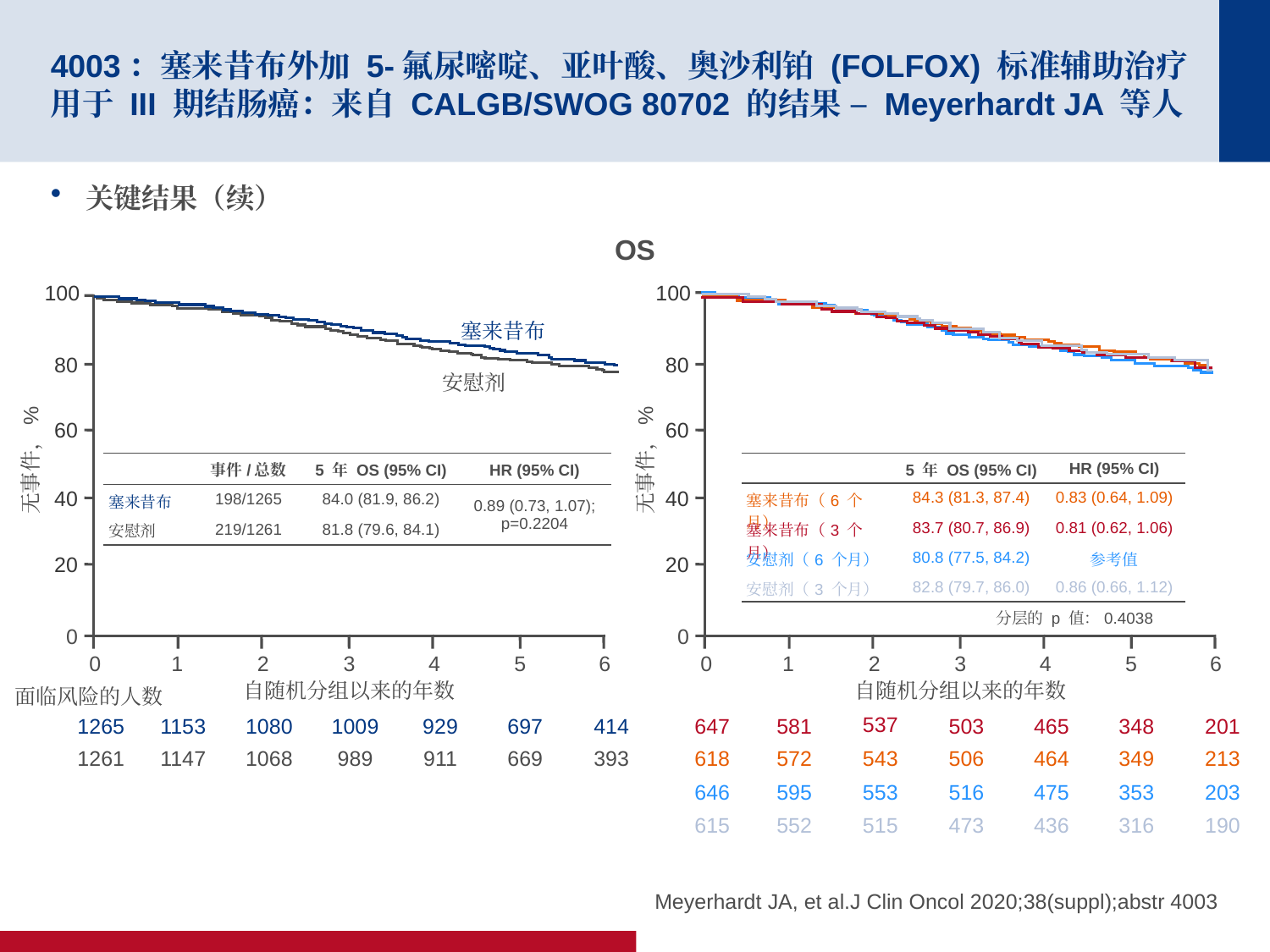

# 4003：塞来昔布外加 5-氟尿嘧啶、亚叶酸、奥沙利铂 (FOLFOX) 标准辅助治疗用于 III 期结肠癌：来自 CALGB/SWOG 80702 的结果 – Meyerhardt JA 等人
关键结果（续）
OS
100

80

60

无事件，%
40

20

0

0
1
2
3
4
5
6
自随机分组以来的年数
1265
1153
1080
1009
929
697
414
1261
1147
1068
989
911
669
393
塞来昔布
安慰剂
100

80

60
无事件，%
|  | 事件/总数 | 5 年 OS (95% CI) | HR (95% CI) |
| --- | --- | --- | --- |
| 塞来昔布 | 198/1265 | 84.0 (81.9, 86.2) | 0.89 (0.73, 1.07); p=0.2204 |
| 安慰剂 | 219/1261 | 81.8 (79.6, 84.1) |  |
|  | 5 年 OS (95% CI) | HR (95% CI) |
| --- | --- | --- |
| 塞来昔布（6 个月） | 84.3 (81.3, 87.4) | 0.83 (0.64, 1.09) |
| 塞来昔布（3 个月） | 83.7 (80.7, 86.9) | 0.81 (0.62, 1.06) |
| 安慰剂（6 个月） | 80.8 (77.5, 84.2) | 参考值 |
| 安慰剂（3 个月） | 82.8 (79.7, 86.0) | 0.86 (0.66, 1.12) |
40

20

分层的 p 值：0.4038
0

0
1
2
3
4
5
6
自随机分组以来的年数
面临风险的人数
537
647
581
503
465
348
201
618
572
543
506
464
349
213
646
595
553
516
475
353
203
615
552
515
473
436
316
190
Meyerhardt JA, et al.J Clin Oncol 2020;38(suppl);abstr 4003